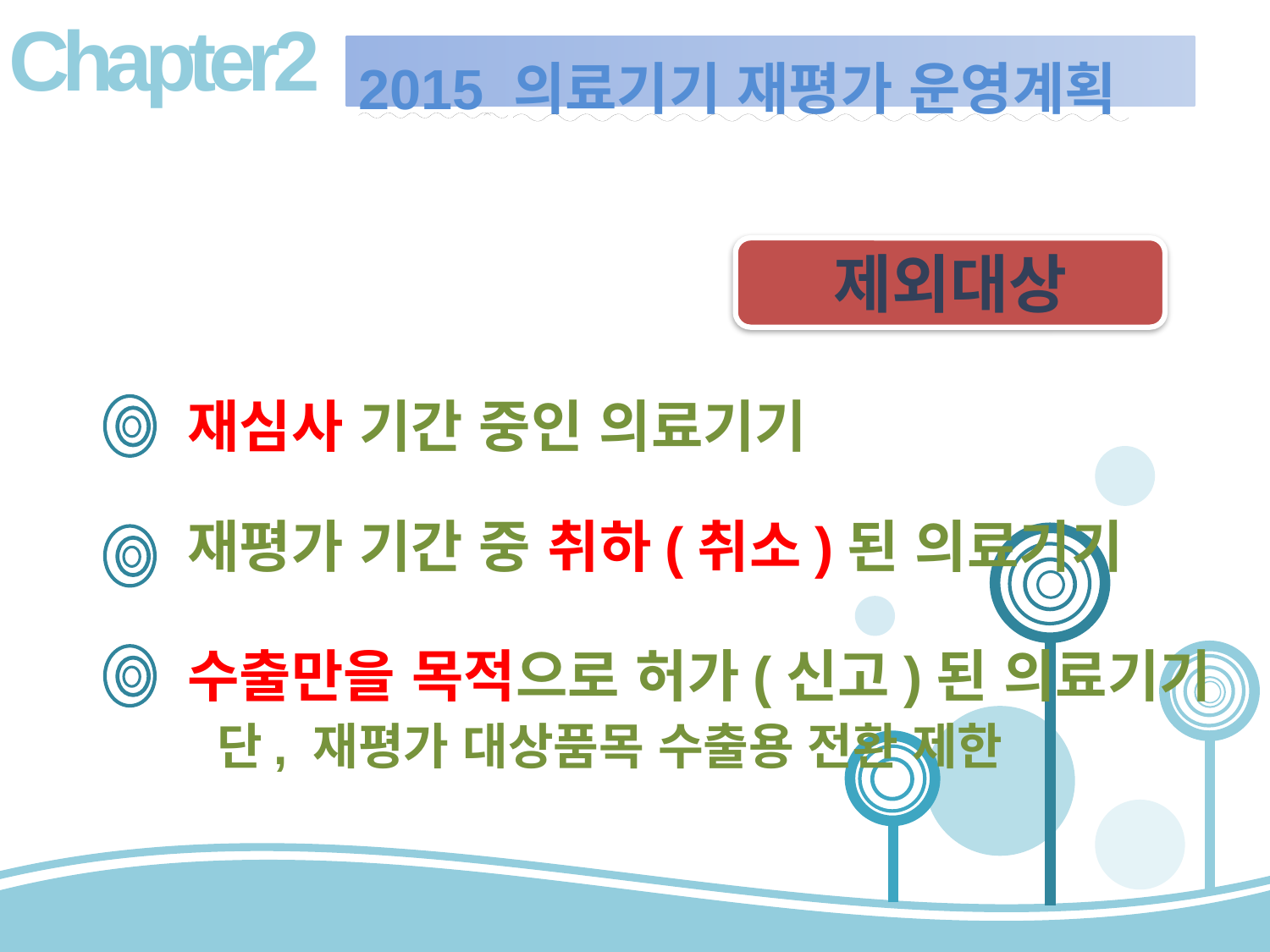

Chapter2
# 2015 의료기기 재평가 운영계획
제외대상
재심사 기간 중인 의료기기

재평가 기간 중 취하(취소)된 의료기기

수출만을 목적으로 허가(신고)된 의료기기
 단, 재평가 대상품목 수출용 전환 제한